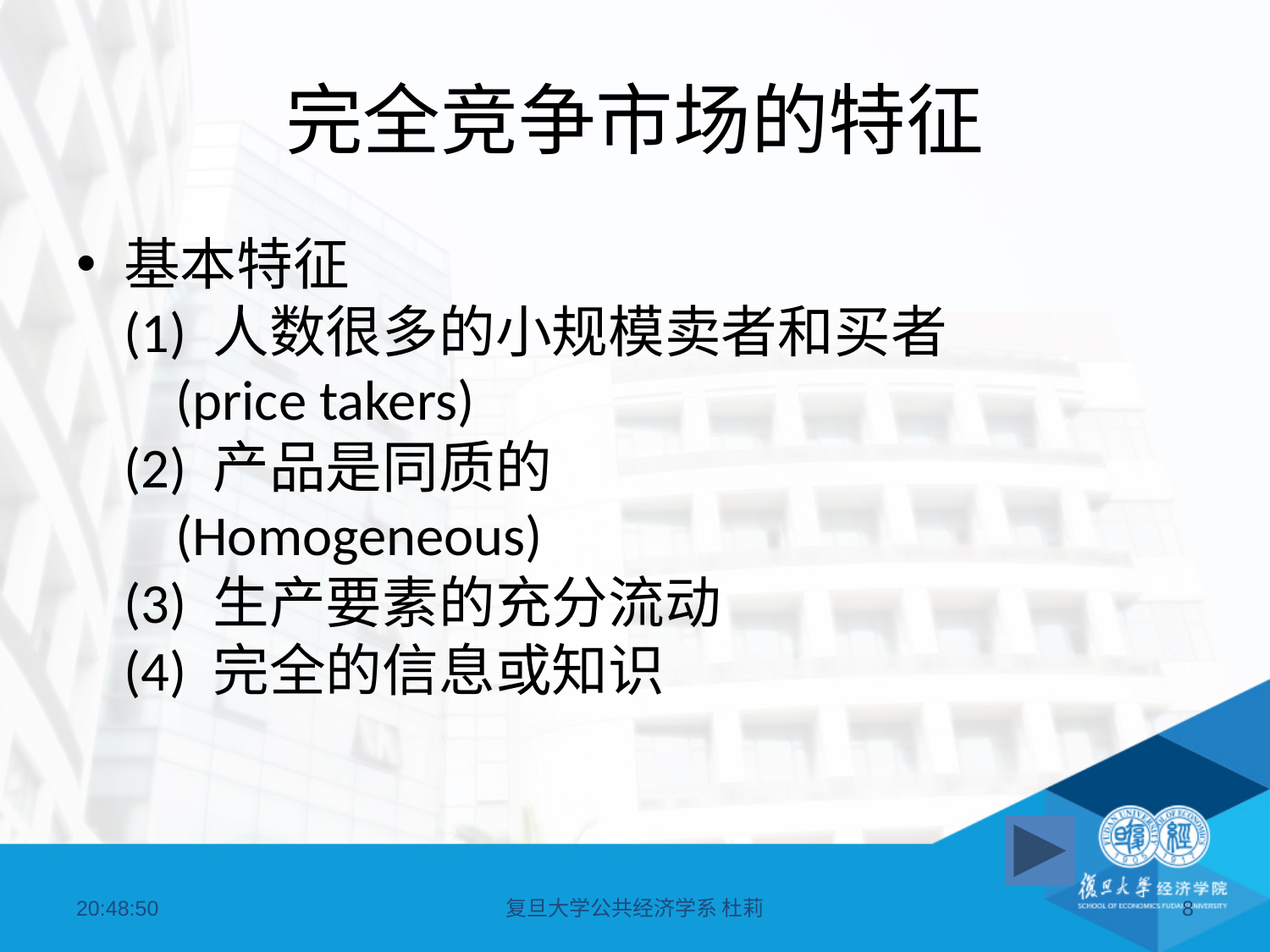

# 完全竞争市场的特征
基本特征
(1) 人数很多的小规模卖者和买者
   (price takers)
(2) 产品是同质的
   (Homogeneous)
(3) 生产要素的充分流动
(4) 完全的信息或知识

20:48:50
复旦大学公共经济学系 杜莉
8